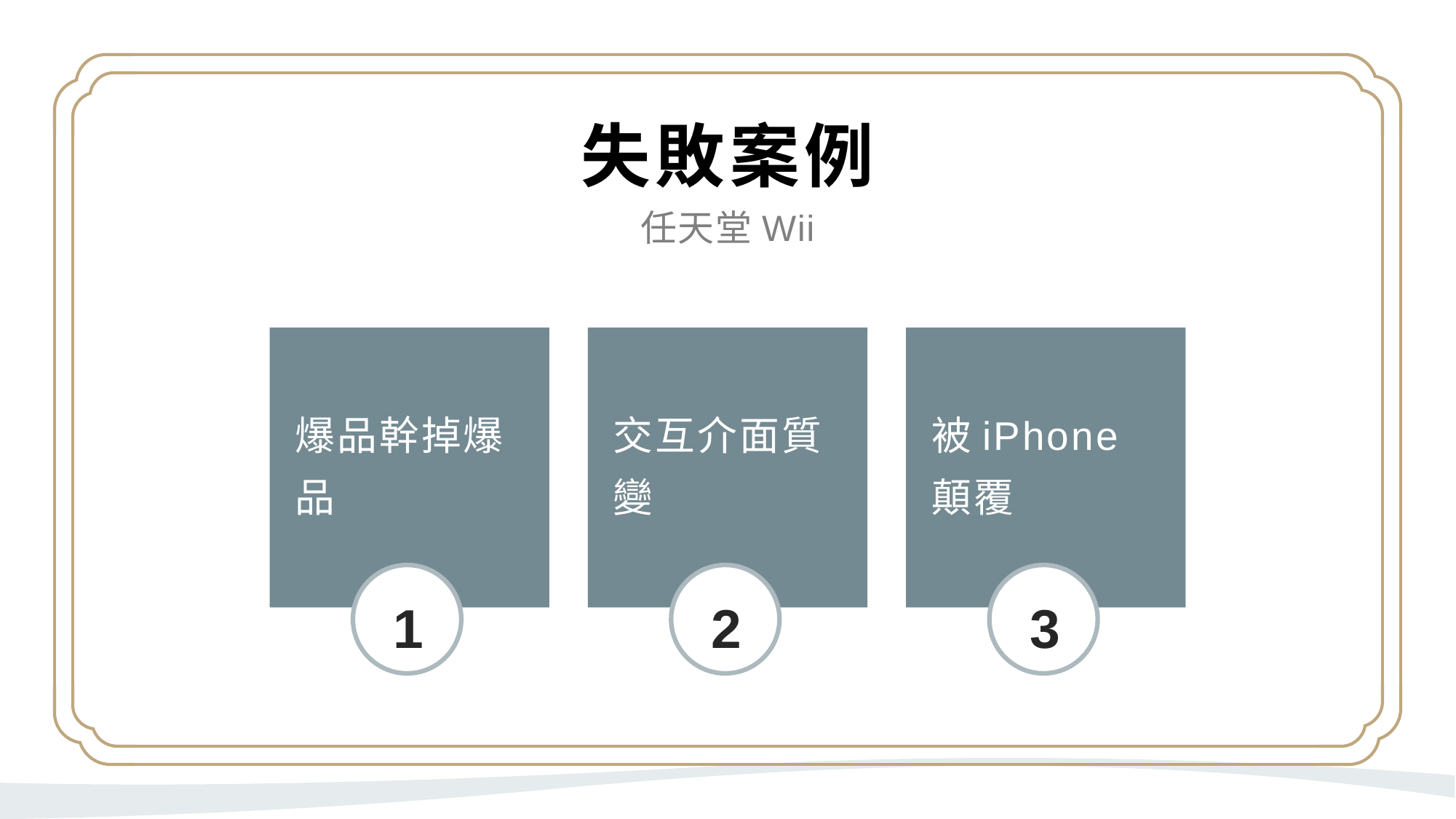

失敗案例
任天堂Wii

爆品幹掉爆品
交互介面質變
被iPhone顛覆

1
2
3